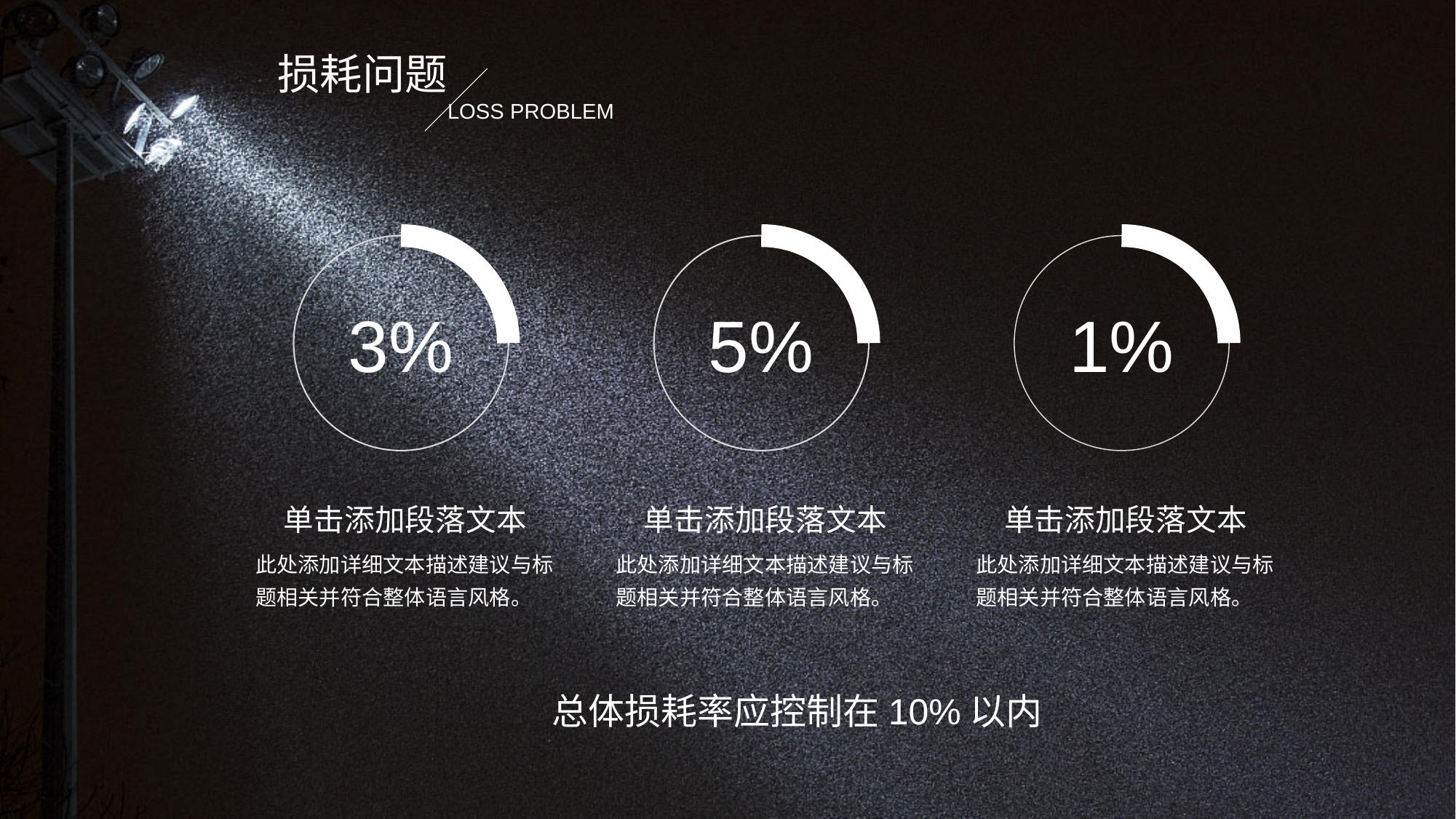

损耗问题
LOSS PROBLEM
3%

5%

1%

单击添加段落文本
单击添加段落文本
单击添加段落文本
此处添加详细文本描述建议与标题相关并符合整体语言风格。
此处添加详细文本描述建议与标题相关并符合整体语言风格。
此处添加详细文本描述建议与标题相关并符合整体语言风格。
总体损耗率应控制在10%以内